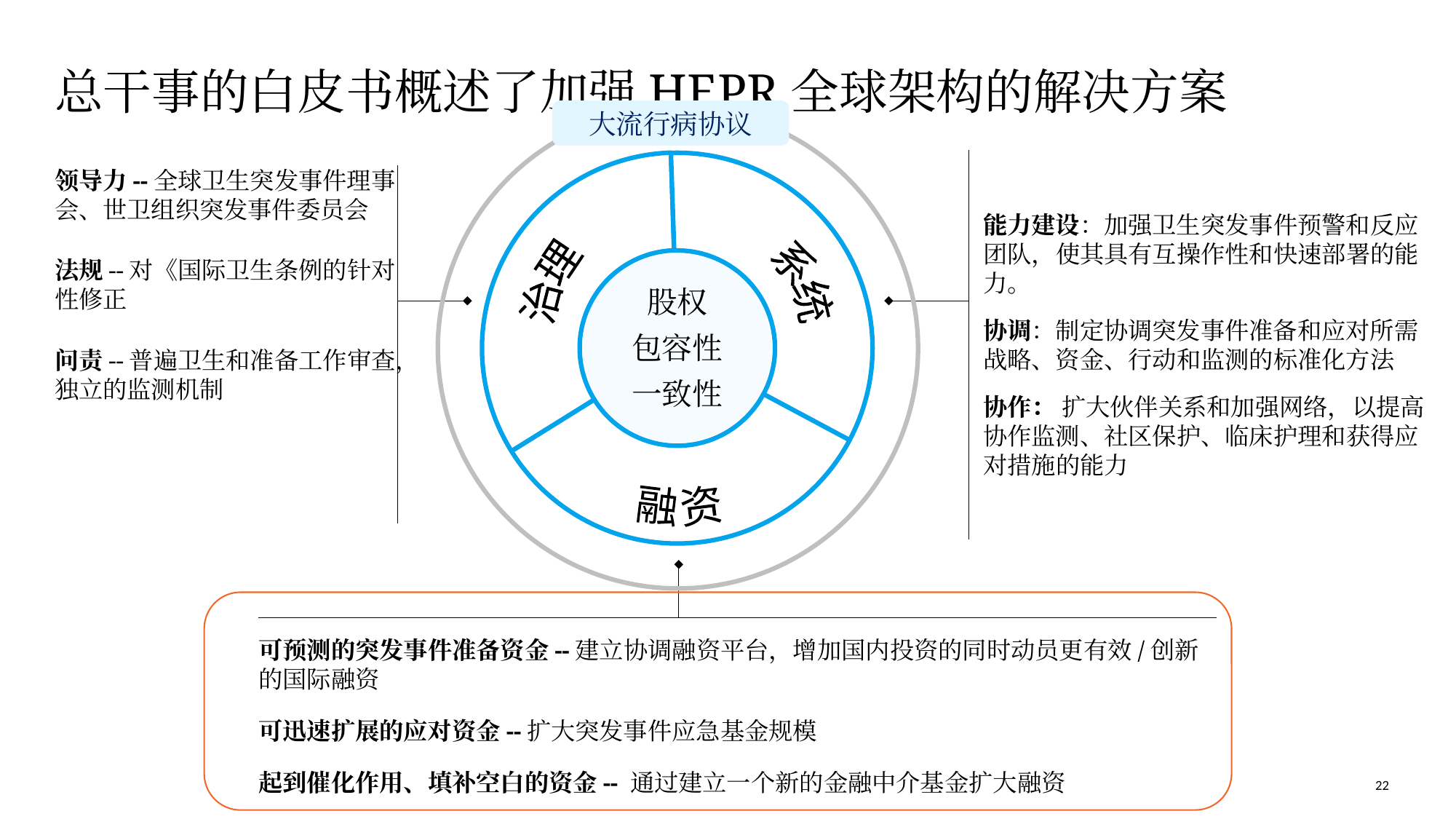

# 总干事的白皮书概述了加强HEPR全球架构的解决方案
大流行病协议

治理
系统

股权
包容性
一致性
融资
能力建设：加强卫生突发事件预警和反应团队，使其具有互操作性和快速部署的能力。
协调：制定协调突发事件准备和应对所需战略、资金、行动和监测的标准化方法
协作： 扩大伙伴关系和加强网络，以提高协作监测、社区保护、临床护理和获得应对措施的能力
领导力--全球卫生突发事件理事会、世卫组织突发事件委员会
法规--对《国际卫生条例的针对性修正
问责--普遍卫生和准备工作审查，独立的监测机制

可预测的突发事件准备资金--建立协调融资平台，增加国内投资的同时动员更有效/创新的国际融资
可迅速扩展的应对资金--扩大突发事件应急基金规模
起到催化作用、填补空白的资金-- 通过建立一个新的金融中介基金扩大融资